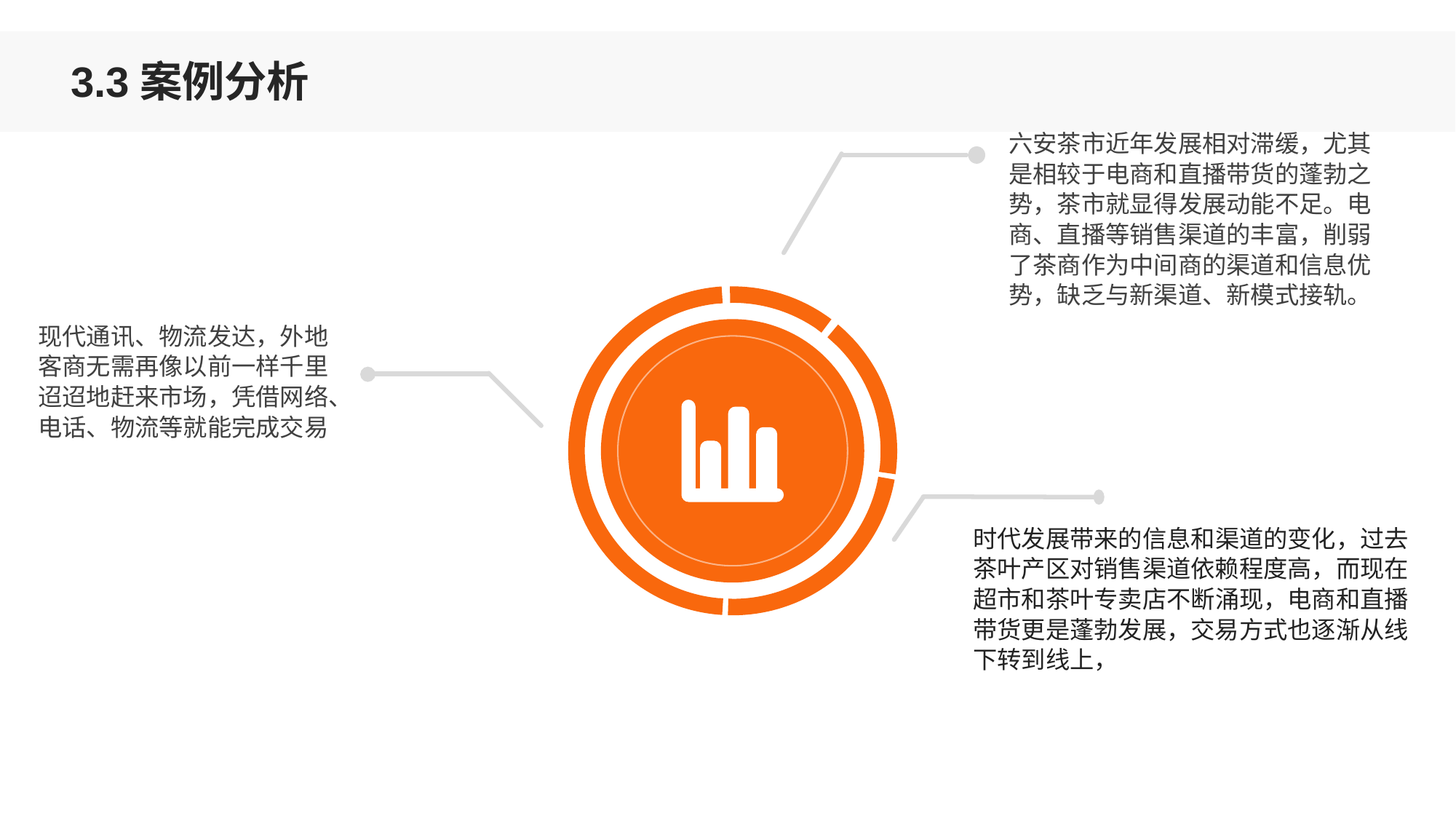

3.3案例分析
六安茶市近年发展相对滞缓，尤其是相较于电商和直播带货的蓬勃之势，茶市就显得发展动能不足。电商、直播等销售渠道的丰富，削弱了茶商作为中间商的渠道和信息优势，缺乏与新渠道、新模式接轨。

现代通讯、物流发达，外地客商无需再像以前一样千里迢迢地赶来市场，凭借网络、电话、物流等就能完成交易

时代发展带来的信息和渠道的变化，过去茶叶产区对销售渠道依赖程度高，而现在超市和茶叶专卖店不断涌现，电商和直播带货更是蓬勃发展，交易方式也逐渐从线下转到线上，